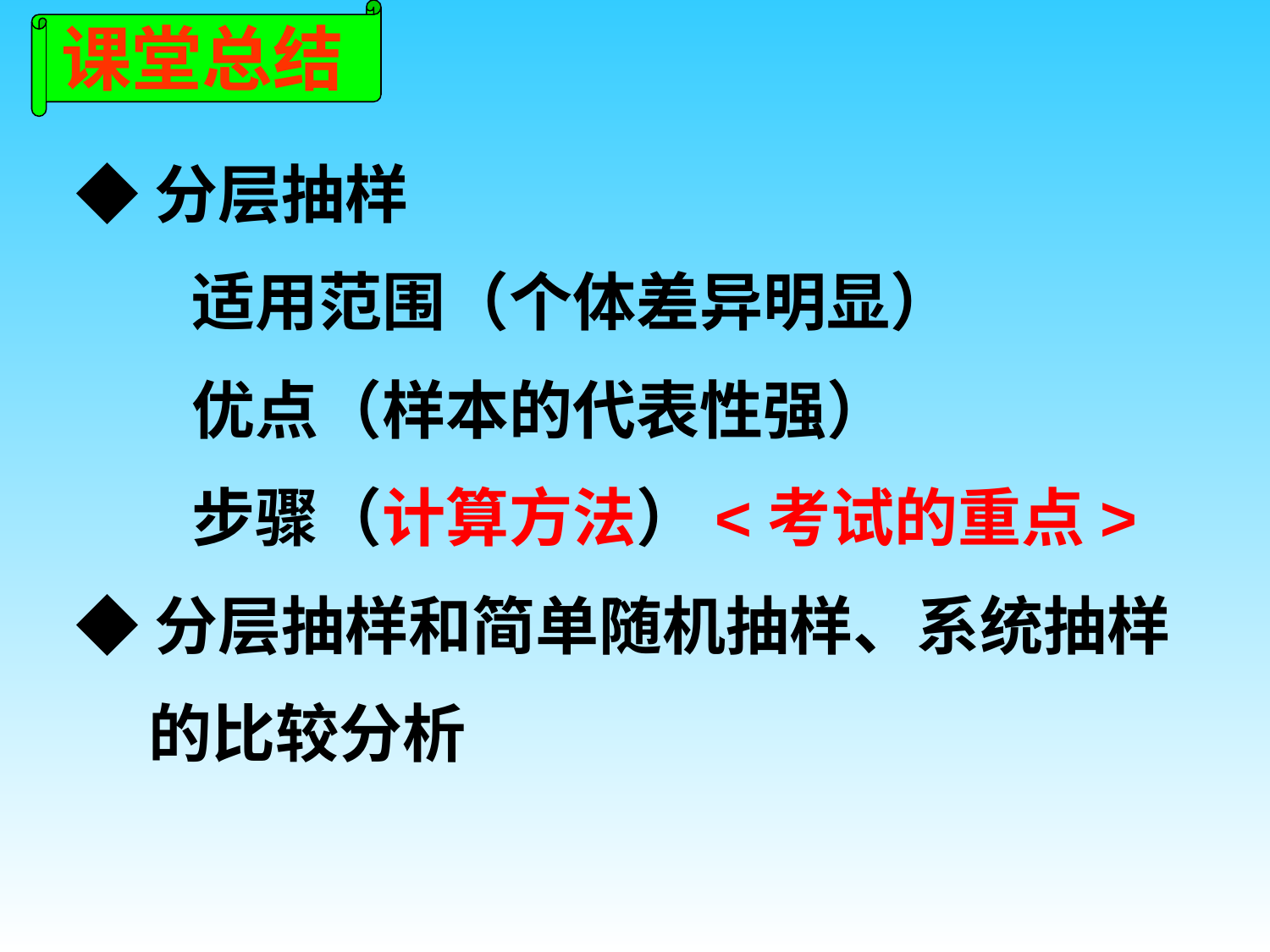

课堂总结
◆分层抽样
       适用范围（个体差异明显）
       优点（样本的代表性强）
       步骤（计算方法）<考试的重点>
◆分层抽样和简单随机抽样、系统抽样
    的比较分析